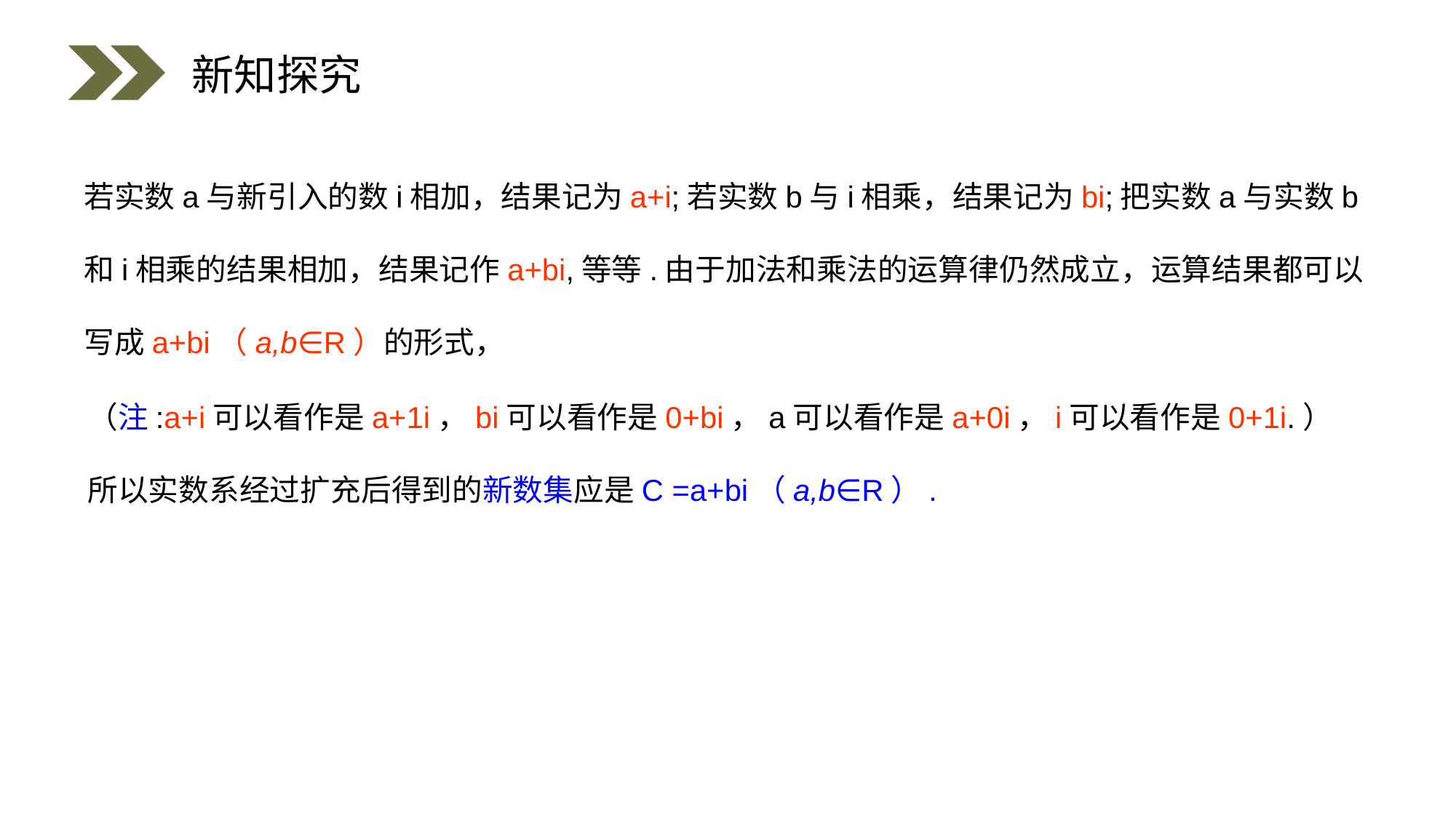

新知探究
若实数a与新引入的数i相加，结果记为a+i;若实数b与i相乘，结果记为bi;把实数a与实数b和i相乘的结果相加，结果记作a+bi,等等.由于加法和乘法的运算律仍然成立，运算结果都可以写成a+bi（a,b∈R）的形式，
（注:a+i可以看作是a+1i，bi可以看作是0+bi，a可以看作是a+0i，i可以看作是0+1i.）所以实数系经过扩充后得到的新数集应是C =a+bi（a,b∈R）.